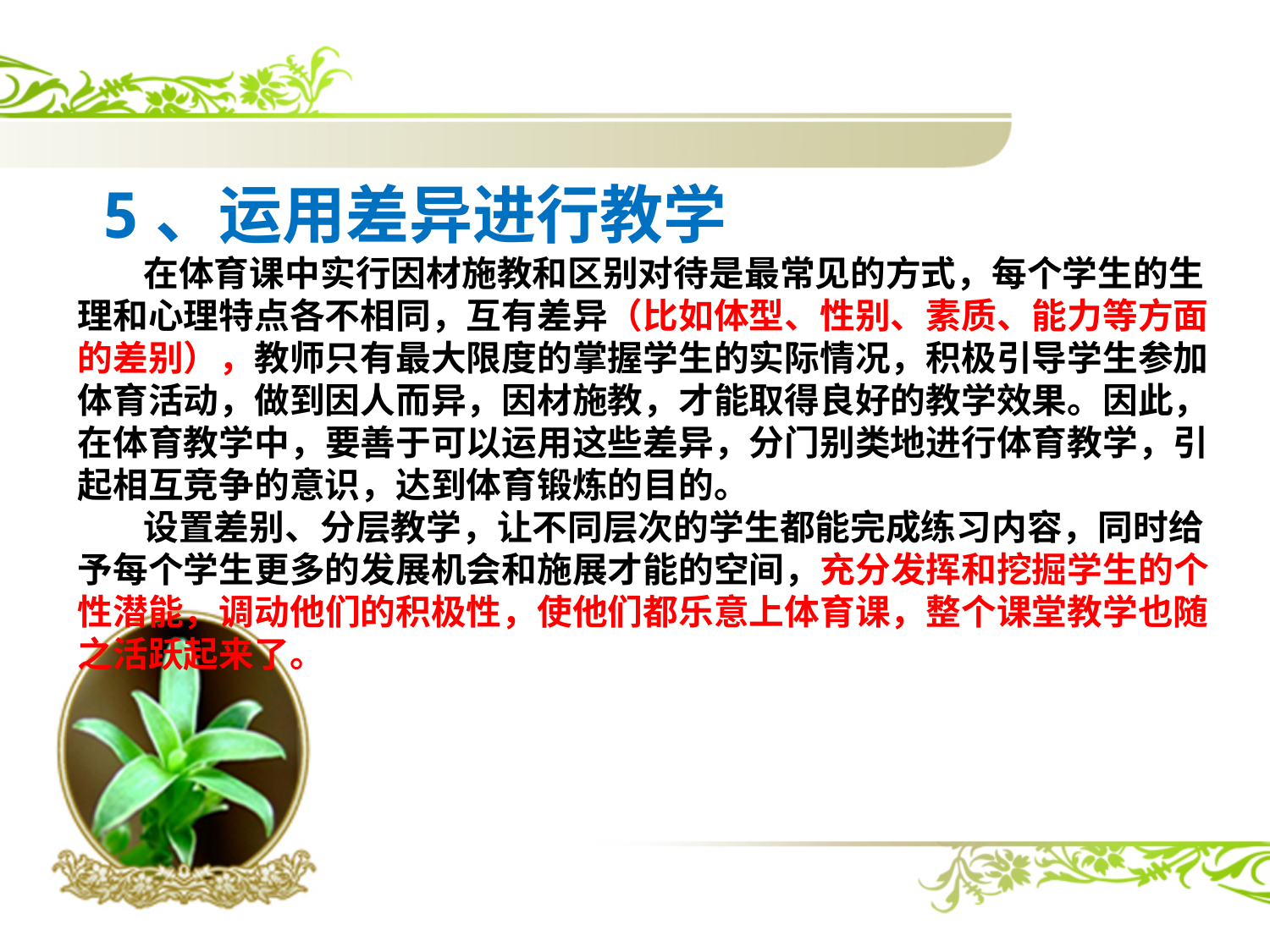

5、运用差异进行教学
 在体育课中实行因材施教和区别对待是最常见的方式，每个学生的生理和心理特点各不相同，互有差异（比如体型、性别、素质、能力等方面的差别），教师只有最大限度的掌握学生的实际情况，积极引导学生参加体育活动，做到因人而异，因材施教，才能取得良好的教学效果。因此，在体育教学中，要善于可以运用这些差异，分门别类地进行体育教学，引起相互竞争的意识，达到体育锻炼的目的。
 设置差别、分层教学，让不同层次的学生都能完成练习内容，同时给予每个学生更多的发展机会和施展才能的空间，充分发挥和挖掘学生的个性潜能，调动他们的积极性，使他们都乐意上体育课，整个课堂教学也随之活跃起来了。